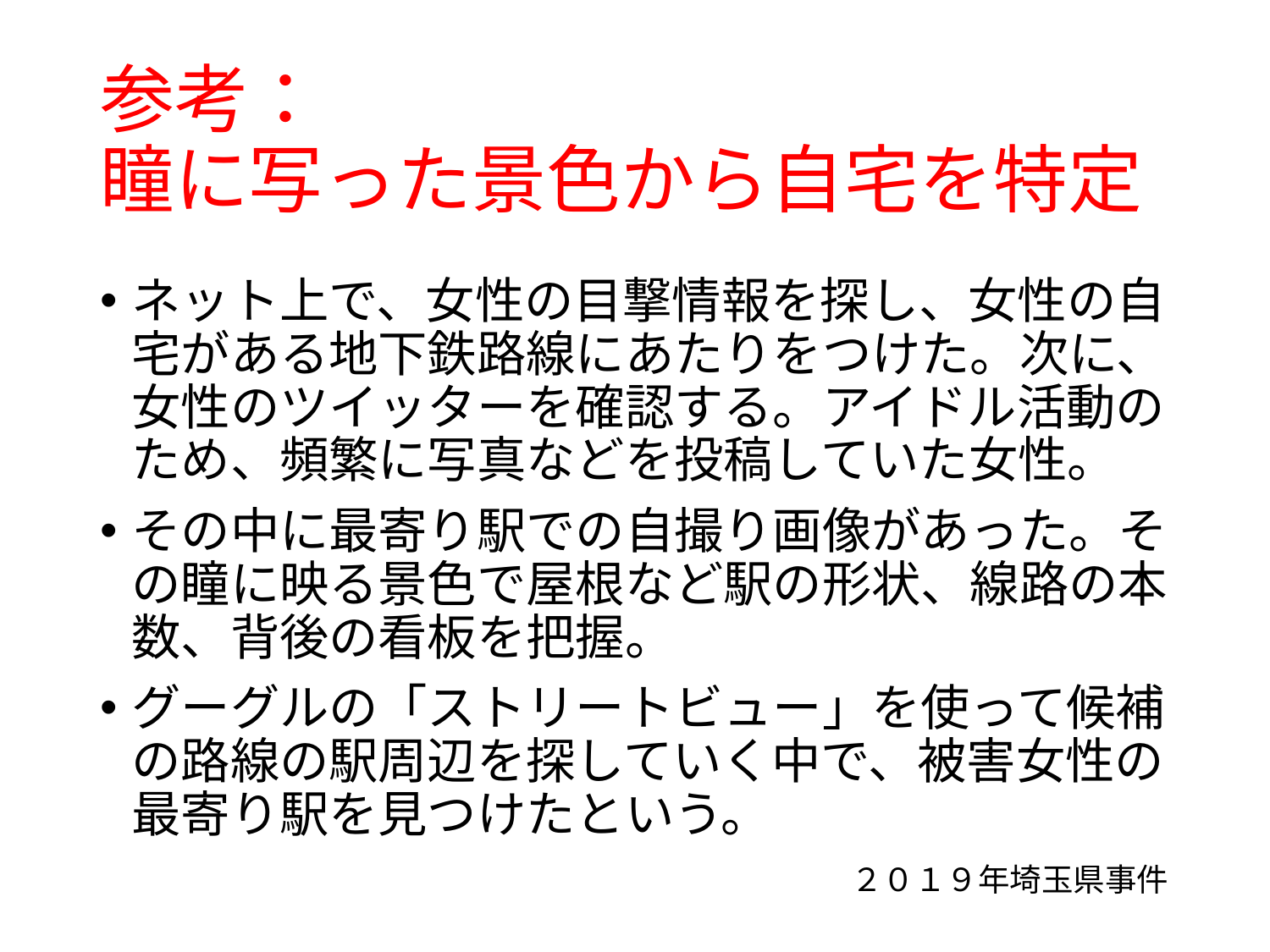

# 参考： 瞳に写った景色から自宅を特定
ネット上で、女性の目撃情報を探し、女性の自宅がある地下鉄路線にあたりをつけた。次に、女性のツイッターを確認する。アイドル活動のため、頻繁に写真などを投稿していた女性。
その中に最寄り駅での自撮り画像があった。その瞳に映る景色で屋根など駅の形状、線路の本数、背後の看板を把握。
グーグルの「ストリートビュー」を使って候補の路線の駅周辺を探していく中で、被害女性の最寄り駅を見つけたという。
２０１９年埼玉県事件